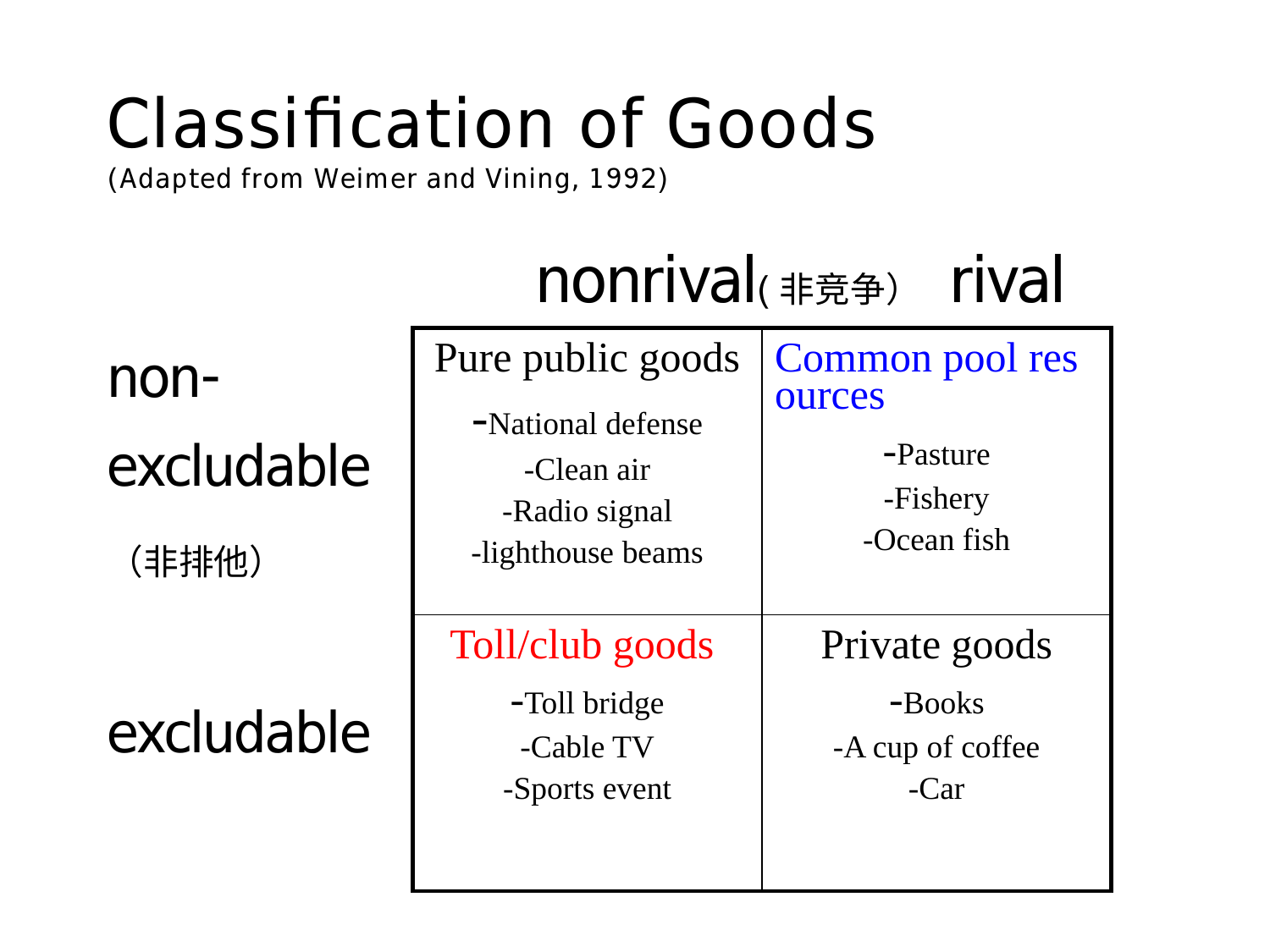

# Classification of Goods (Adapted from Weimer and Vining, 1992)
				nonrival(非竞争） rival
non-
excludable
（非排他）

excludable

| Pure public goods -National defense -Clean air -Radio signal -lighthouse beams | Common pool resources -Pasture -Fishery -Ocean fish |
| --- | --- |
| Toll/club goods -Toll bridge -Cable TV -Sports event | Private goods -Books -A cup of coffee -Car |